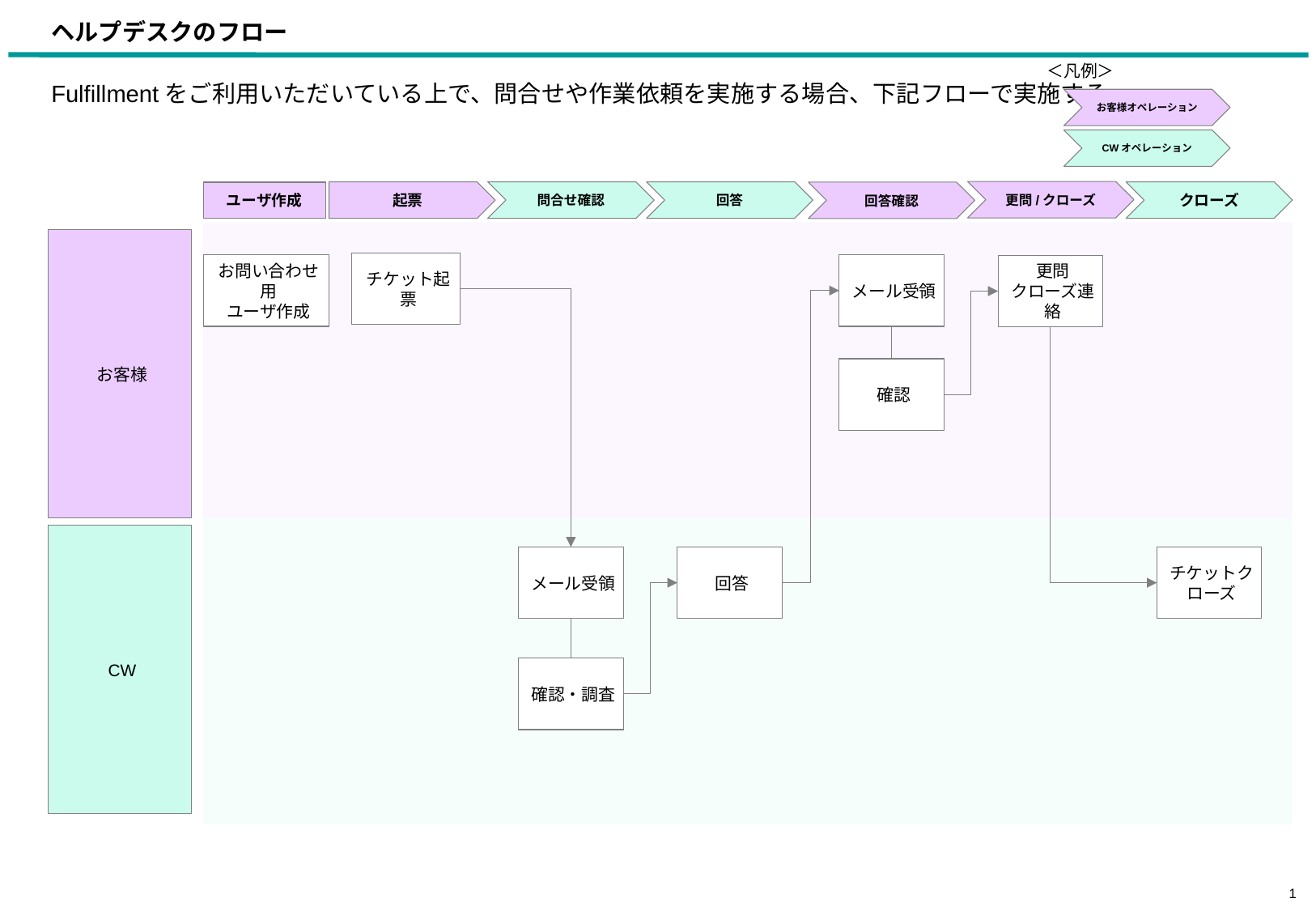

# ヘルプデスクのフロー
＜凡例＞
Fulfillmentをご利用いただいている上で、問合せや作業依頼を実施する場合、下記フローで実施する。

お客様オペレーション
CWオペレーション
更問/クローズ
クローズ
起票
問合せ確認
回答
回答確認
ユーザ作成

お客様
チケット起票
お問い合わせ用
ユーザ作成
メール受領
更問
クローズ連絡
確認

CW
メール受領
回答
チケットクローズ
確認・調査
1